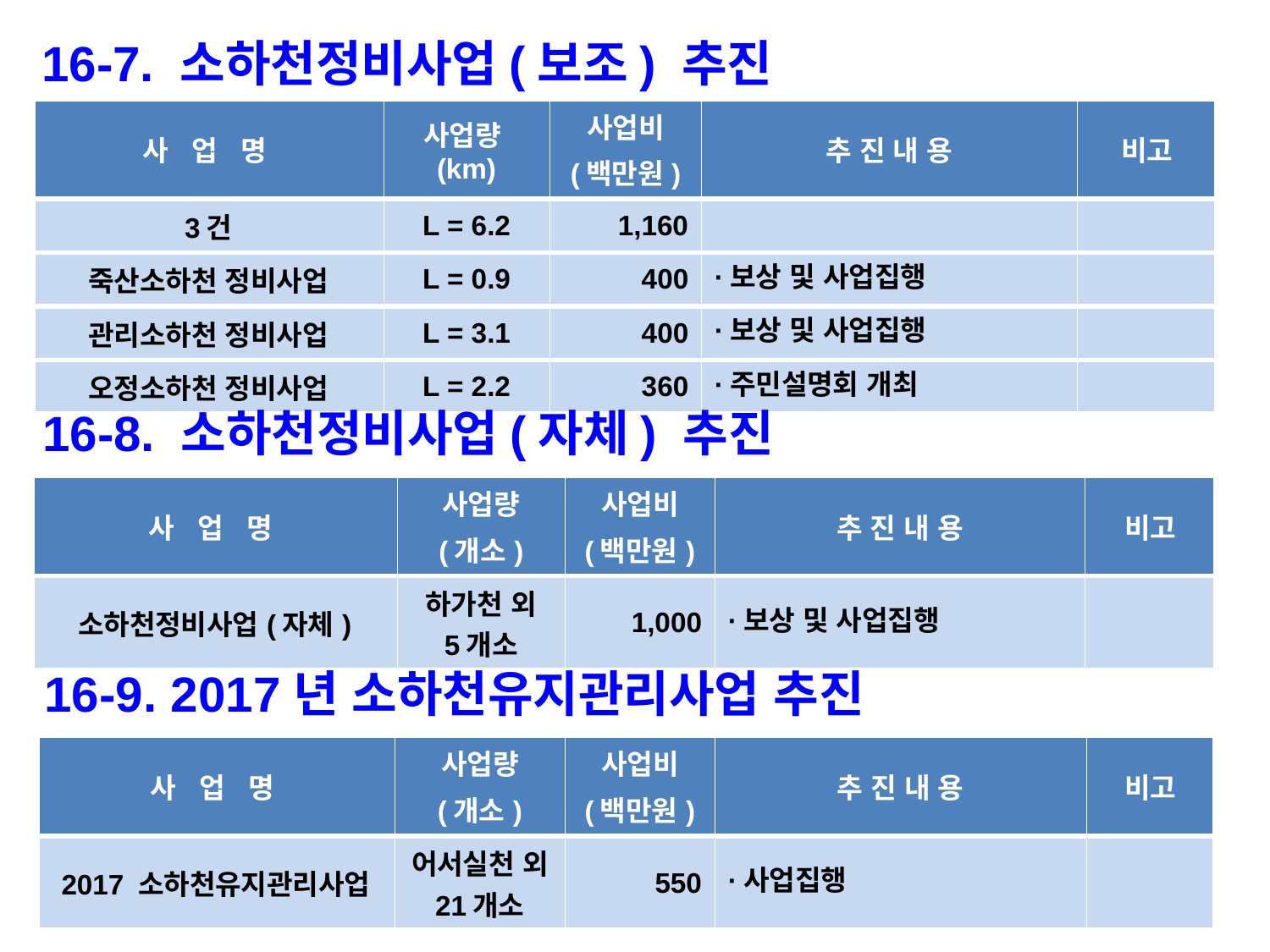

16-7. 소하천정비사업(보조) 추진

| 사 업 명 | 사업량(km) | 사업비 (백만원) | 추 진 내 용 | 비고 |
| --- | --- | --- | --- | --- |
| 3건 | L = 6.2 | 1,160 |  |  |
| 죽산소하천 정비사업 | L = 0.9 | 400 | ·보상 및 사업집행 |  |
| 관리소하천 정비사업 | L = 3.1 | 400 | ·보상 및 사업집행 |  |
| 오정소하천 정비사업 | L = 2.2 | 360 | ·주민설명회 개최 |  |
16-8. 소하천정비사업(자체) 추진

| 사 업 명 | 사업량 (개소) | 사업비 (백만원) | 추 진 내 용 | 비고 |
| --- | --- | --- | --- | --- |
| 소하천정비사업(자체) | 하가천 외 5개소 | 1,000 | ·보상 및 사업집행 |  |
16-9. 2017년 소하천유지관리사업 추진

| 사 업 명 | 사업량 (개소) | 사업비 (백만원) | 추 진 내 용 | 비고 |
| --- | --- | --- | --- | --- |
| 2017 소하천유지관리사업 | 어서실천 외 21개소 | 550 | ·사업집행 |  |